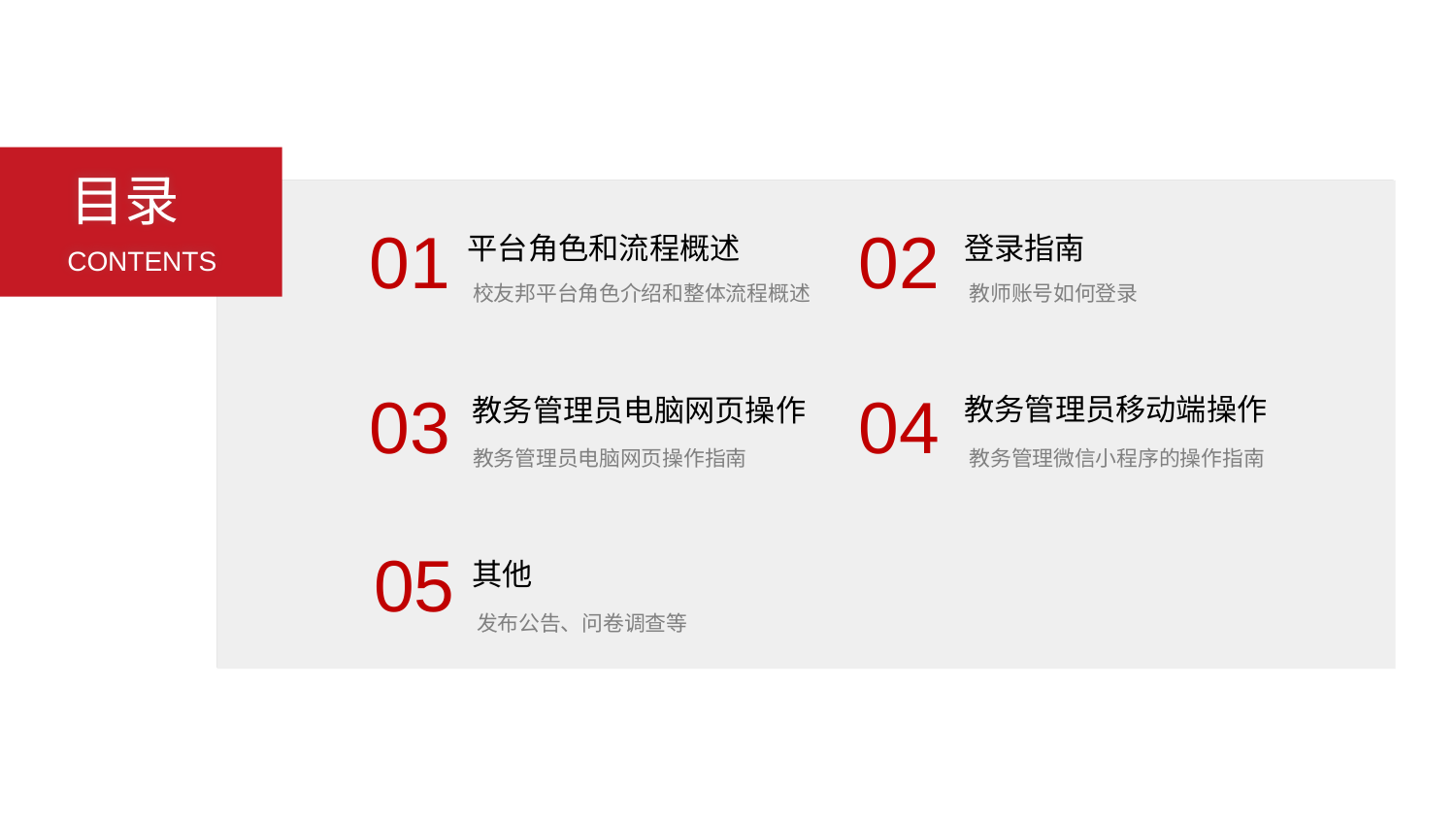

目录

01
02
平台角色和流程概述
登录指南
CONTENTS
校友邦平台角色介绍和整体流程概述
教师账号如何登录
03
04
教务管理员移动端操作
教务管理员电脑网页操作
教务管理员电脑网页操作指南
教务管理微信小程序的操作指南
05
其他
发布公告、问卷调查等